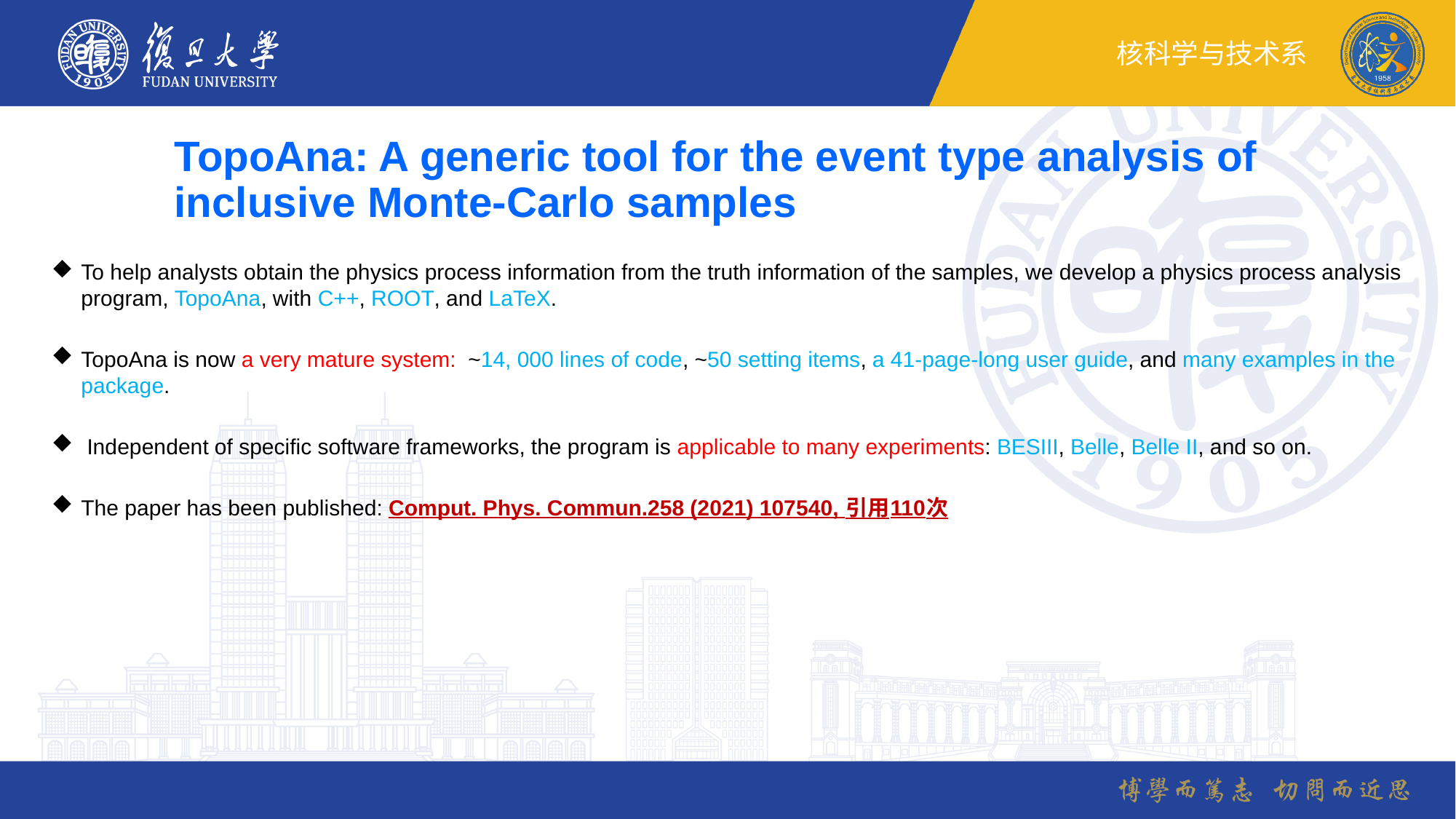

TopoAna: A generic tool for the event type analysis of inclusive Monte-Carlo samples
To help analysts obtain the physics process information from the truth information of the samples, we develop a physics process analysis program, TopoAna, with C++, ROOT, and LaTeX.

TopoAna is now a very mature system:  ~14, 000 lines of code, ~50 setting items, a 41-page-long user guide, and many examples in the package.

 Independent of specific software frameworks, the program is applicable to many experiments: BESIII, Belle, Belle II, and so on.

The paper has been published: Comput. Phys. Commun.258 (2021) 107540, 引用110次